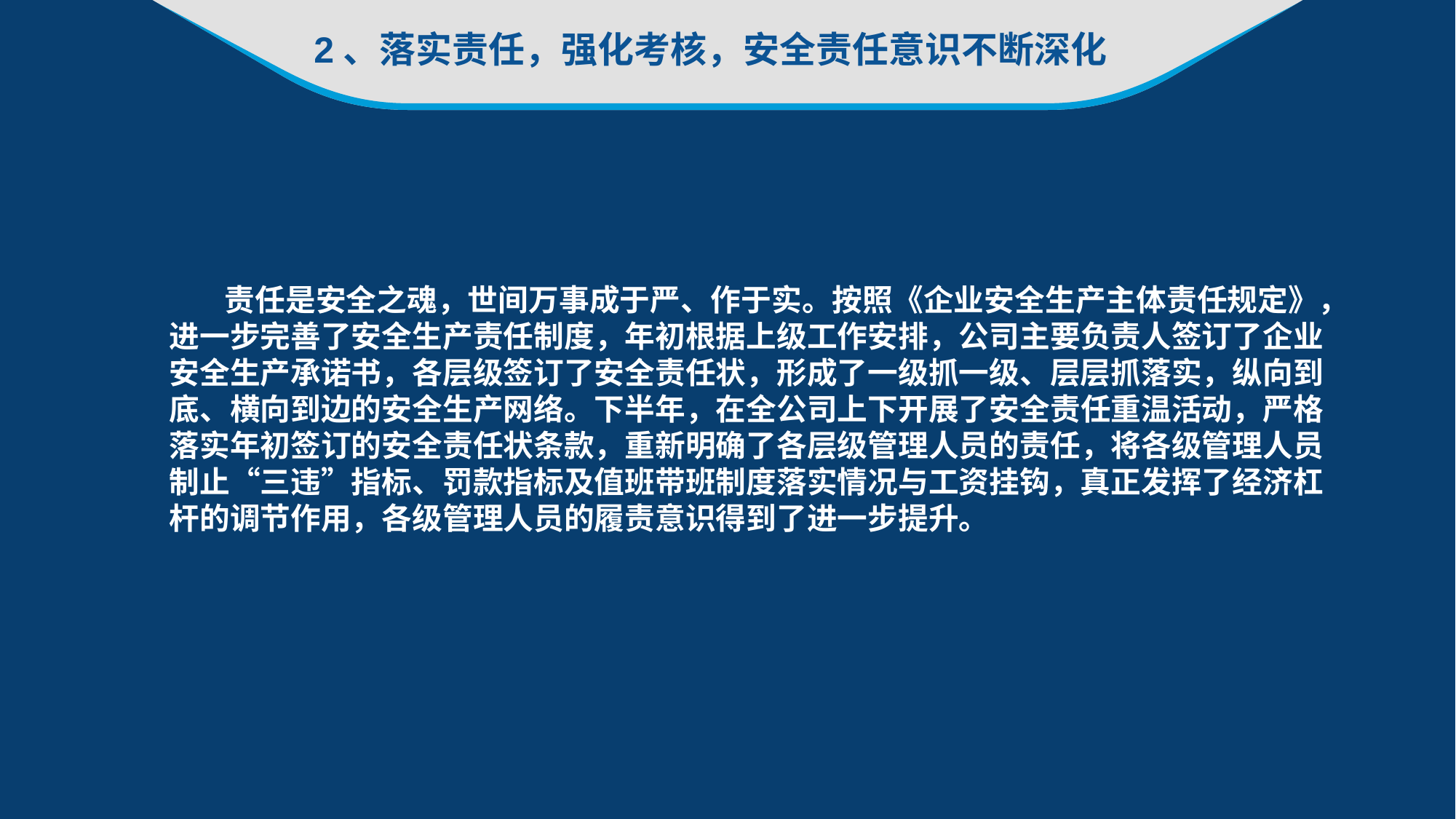

2、落实责任，强化考核，安全责任意识不断深化
       责任是安全之魂，世间万事成于严、作于实。按照《企业安全生产主体责任规定》，进一步完善了安全生产责任制度，年初根据上级工作安排，公司主要负责人签订了企业安全生产承诺书，各层级签订了安全责任状，形成了一级抓一级、层层抓落实，纵向到底、横向到边的安全生产网络。下半年，在全公司上下开展了安全责任重温活动，严格落实年初签订的安全责任状条款，重新明确了各层级管理人员的责任，将各级管理人员制止“三违”指标、罚款指标及值班带班制度落实情况与工资挂钩，真正发挥了经济杠杆的调节作用，各级管理人员的履责意识得到了进一步提升。